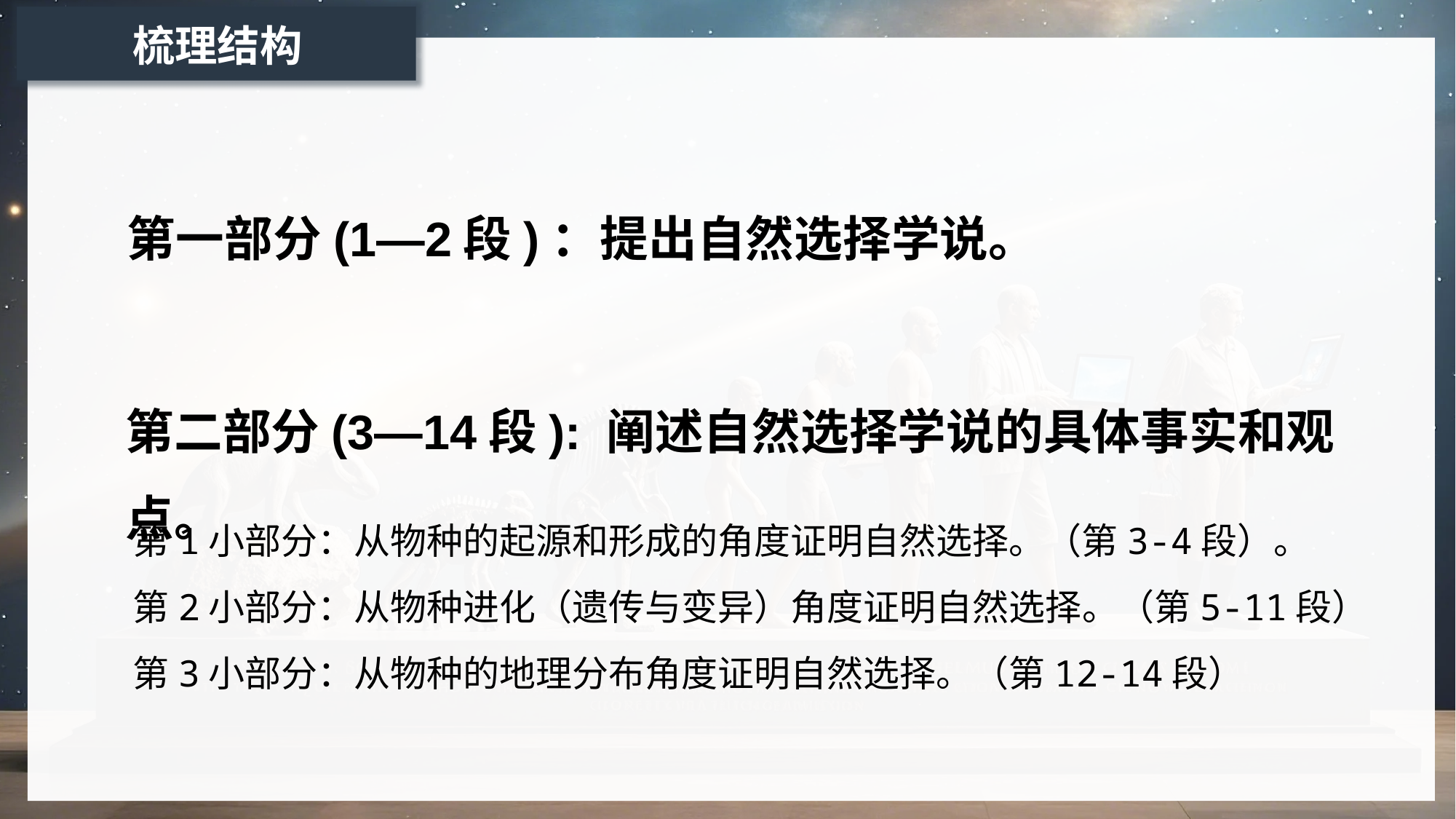

梳理结构

第一部分(1—2段)：提出自然选择学说。
第二部分(3—14段): 阐述自然选择学说的具体事实和观点。
第1小部分：从物种的起源和形成的角度证明自然选择。（第3-4段）。
第2小部分：从物种进化（遗传与变异）角度证明自然选择。（第5-11段）
第3小部分：从物种的地理分布角度证明自然选择。（第12-14段）